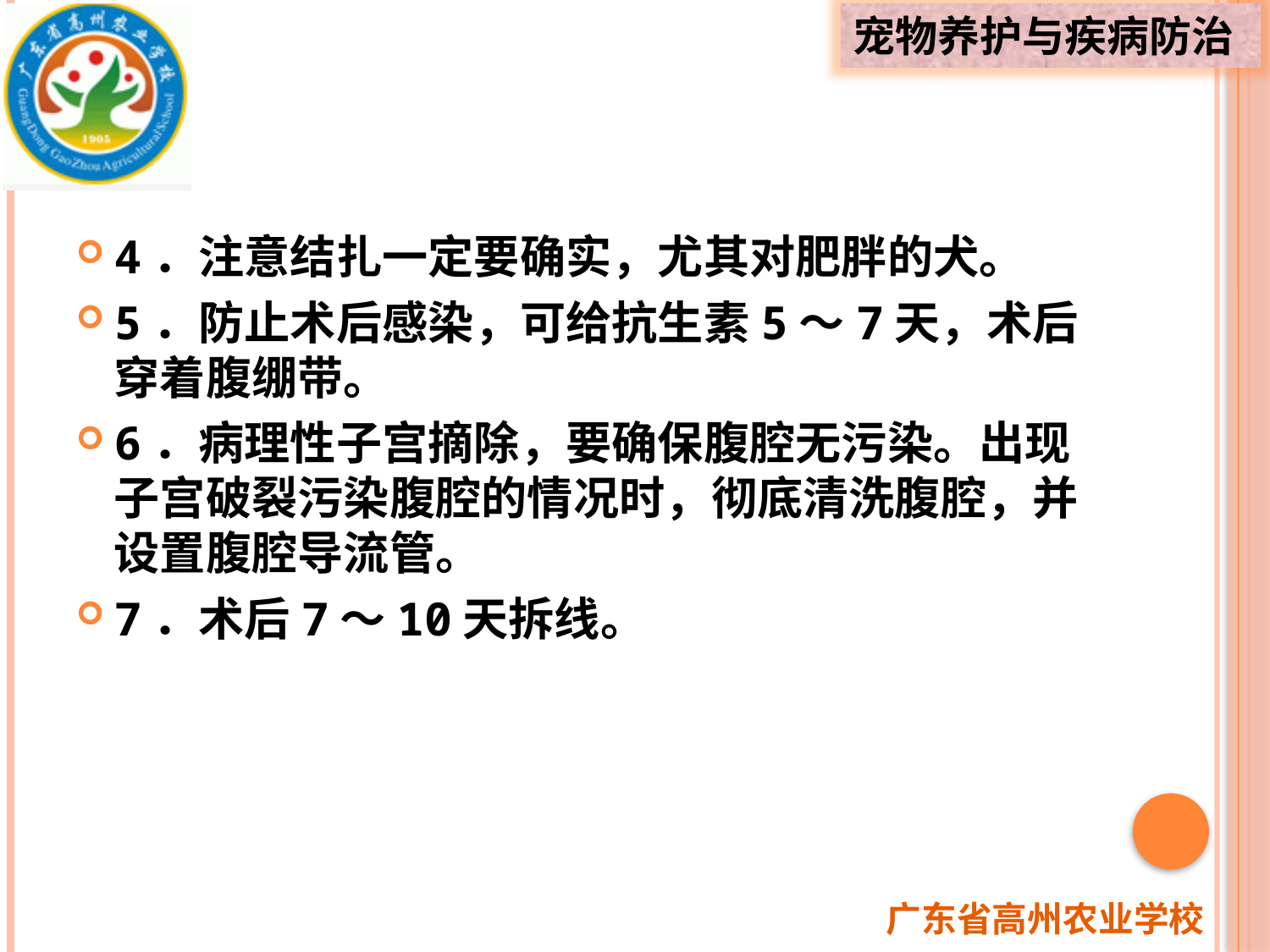

4．注意结扎一定要确实，尤其对肥胖的犬。
5．防止术后感染，可给抗生素5～7天，术后穿着腹绷带。
6．病理性子宫摘除，要确保腹腔无污染。出现子宫破裂污染腹腔的情况时，彻底清洗腹腔，并设置腹腔导流管。
7．术后7～10天拆线。